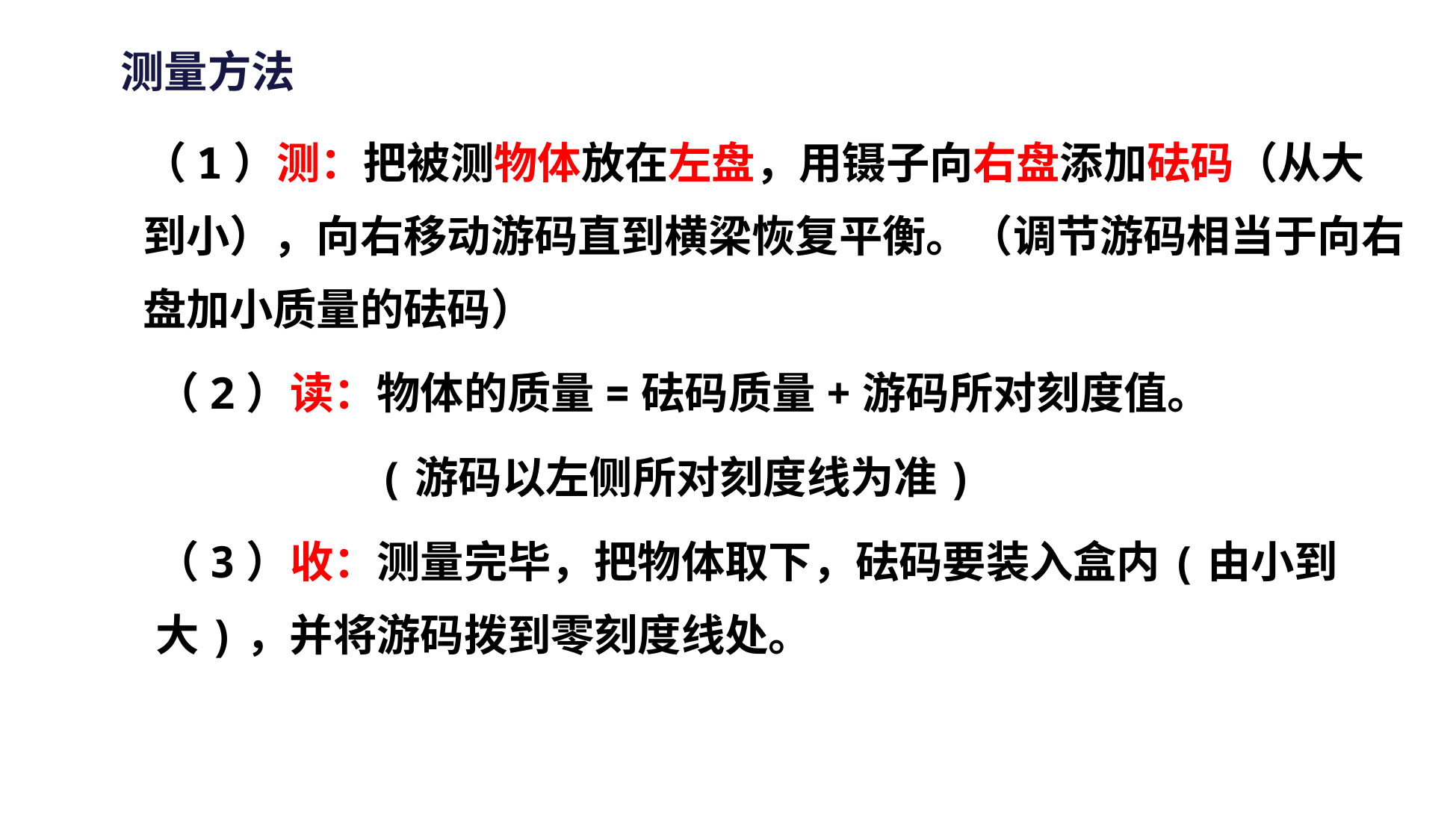

测量方法
（1）测：把被测物体放在左盘，用镊子向右盘添加砝码（从大到小），向右移动游码直到横梁恢复平衡。（调节游码相当于向右盘加小质量的砝码）

（2）读：物体的质量=砝码质量+游码所对刻度值。

(游码以左侧所对刻度线为准)

（3）收：测量完毕，把物体取下，砝码要装入盒内(由小到大)，并将游码拨到零刻度线处。